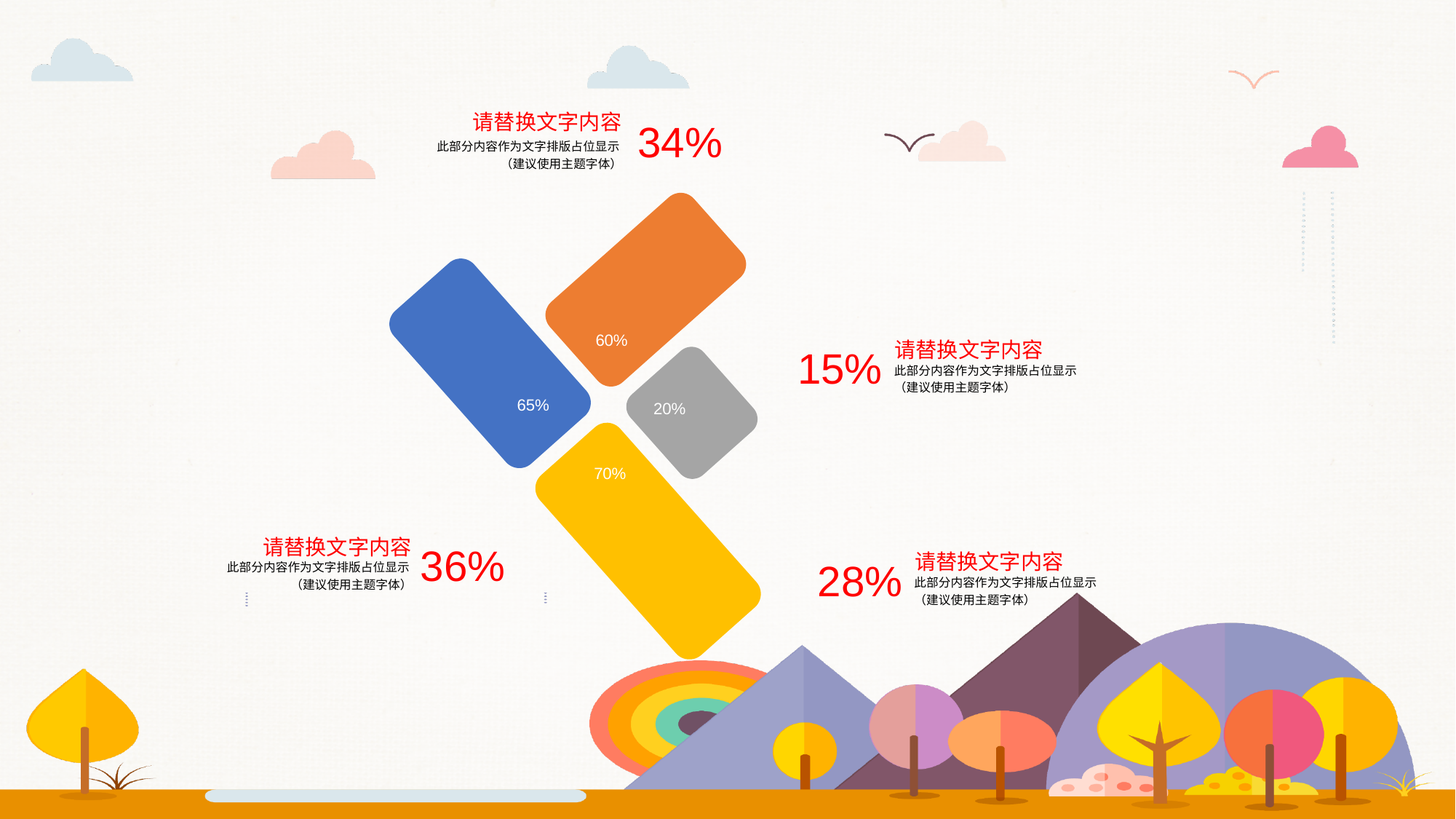

请替换文字内容
34%
此部分内容作为文字排版占位显示
（建议使用主题字体）

60%
15%
请替换文字内容
此部分内容作为文字排版占位显示
（建议使用主题字体）

65%
20%
70%

请替换文字内容
36%
28%
请替换文字内容
此部分内容作为文字排版占位显示
（建议使用主题字体）
此部分内容作为文字排版占位显示
（建议使用主题字体）